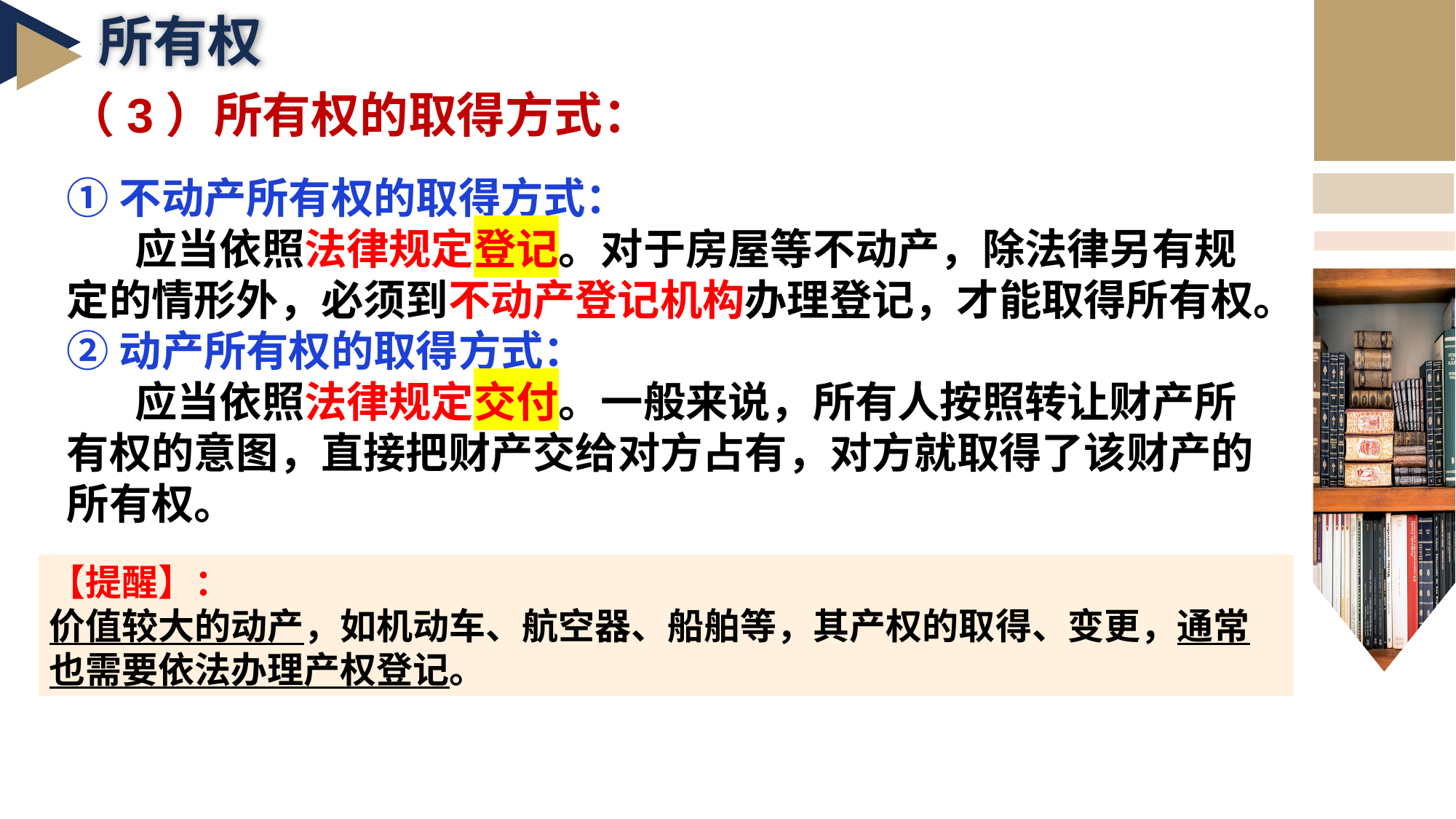

所有权
（3）所有权的取得方式：
①不动产所有权的取得方式：
      应当依照法律规定登记。对于房屋等不动产，除法律另有规定的情形外，必须到不动产登记机构办理登记，才能取得所有权。
②动产所有权的取得方式：
      应当依照法律规定交付。一般来说，所有人按照转让财产所有权的意图，直接把财产交给对方占有，对方就取得了该财产的所有权。
【提醒】：
价值较大的动产，如机动车、航空器、船舶等，其产权的取得、变更，通常也需要依法办理产权登记。